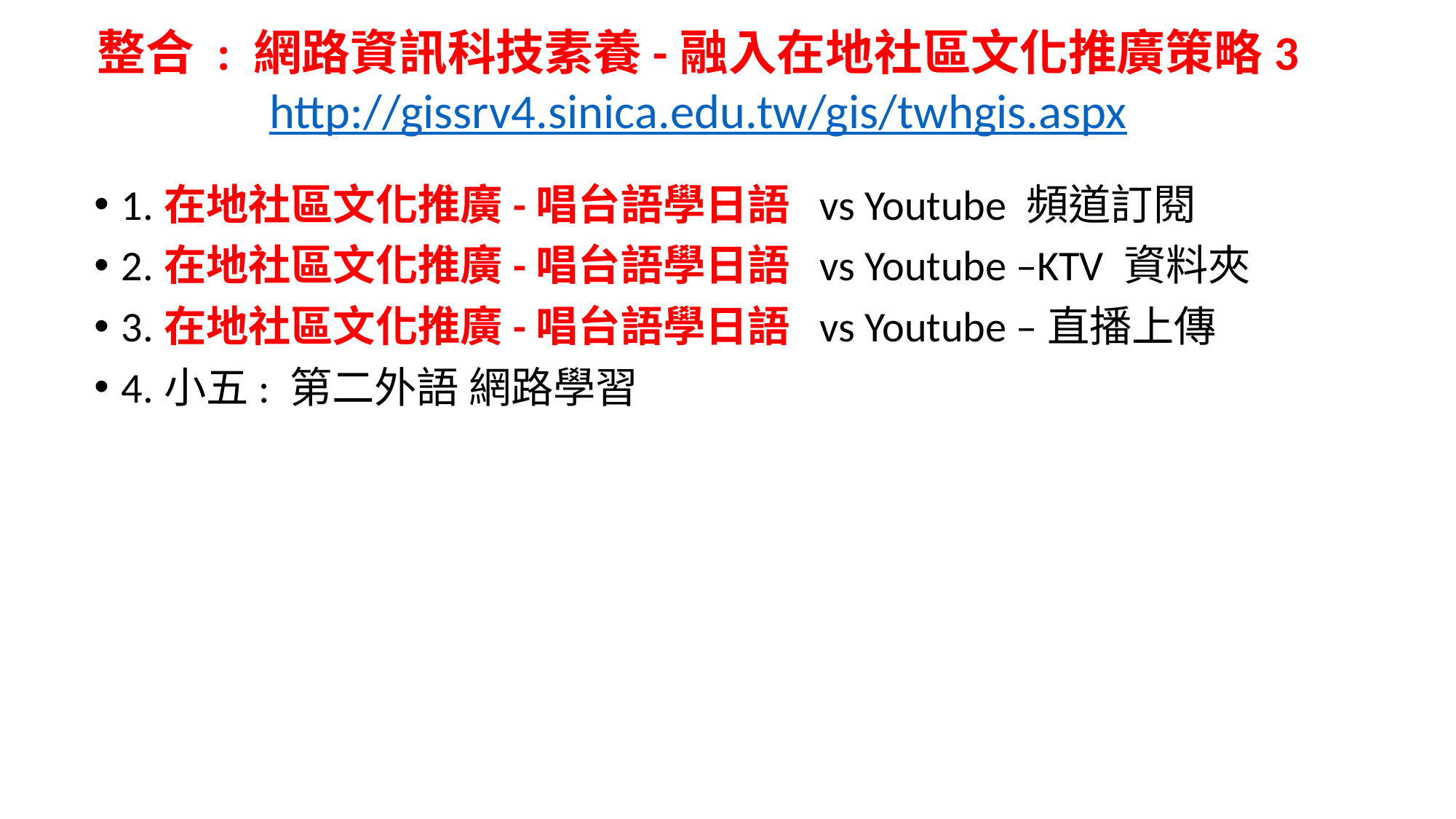

整合 : 網路資訊科技素養-融入在地社區文化推廣策略3
http://gissrv4.sinica.edu.tw/gis/twhgis.aspx
# 1.在地社區文化推廣-唱台語學日語  vs Youtube 頻道訂閱
2.在地社區文化推廣-唱台語學日語  vs Youtube –KTV 資料夾
3.在地社區文化推廣-唱台語學日語  vs Youtube –直播上傳
4.小五: 第二外語 網路學習